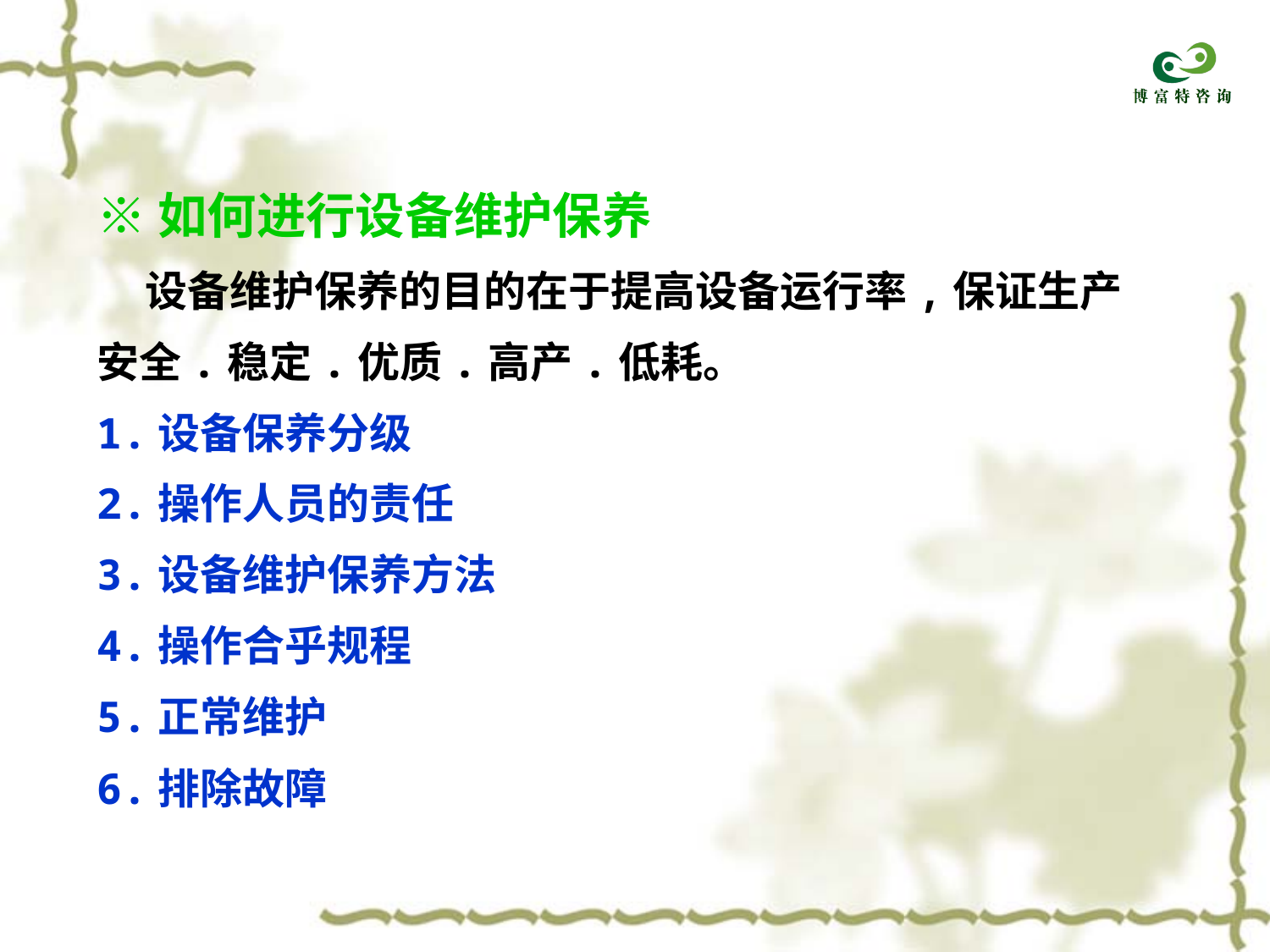

※如何进行设备维护保养
    设备维护保养的目的在于提高设备运行率,保证生产
安全.稳定.优质.高产.低耗。
1.设备保养分级
2.操作人员的责任
3.设备维护保养方法
4.操作合乎规程
5.正常维护
6.排除故障